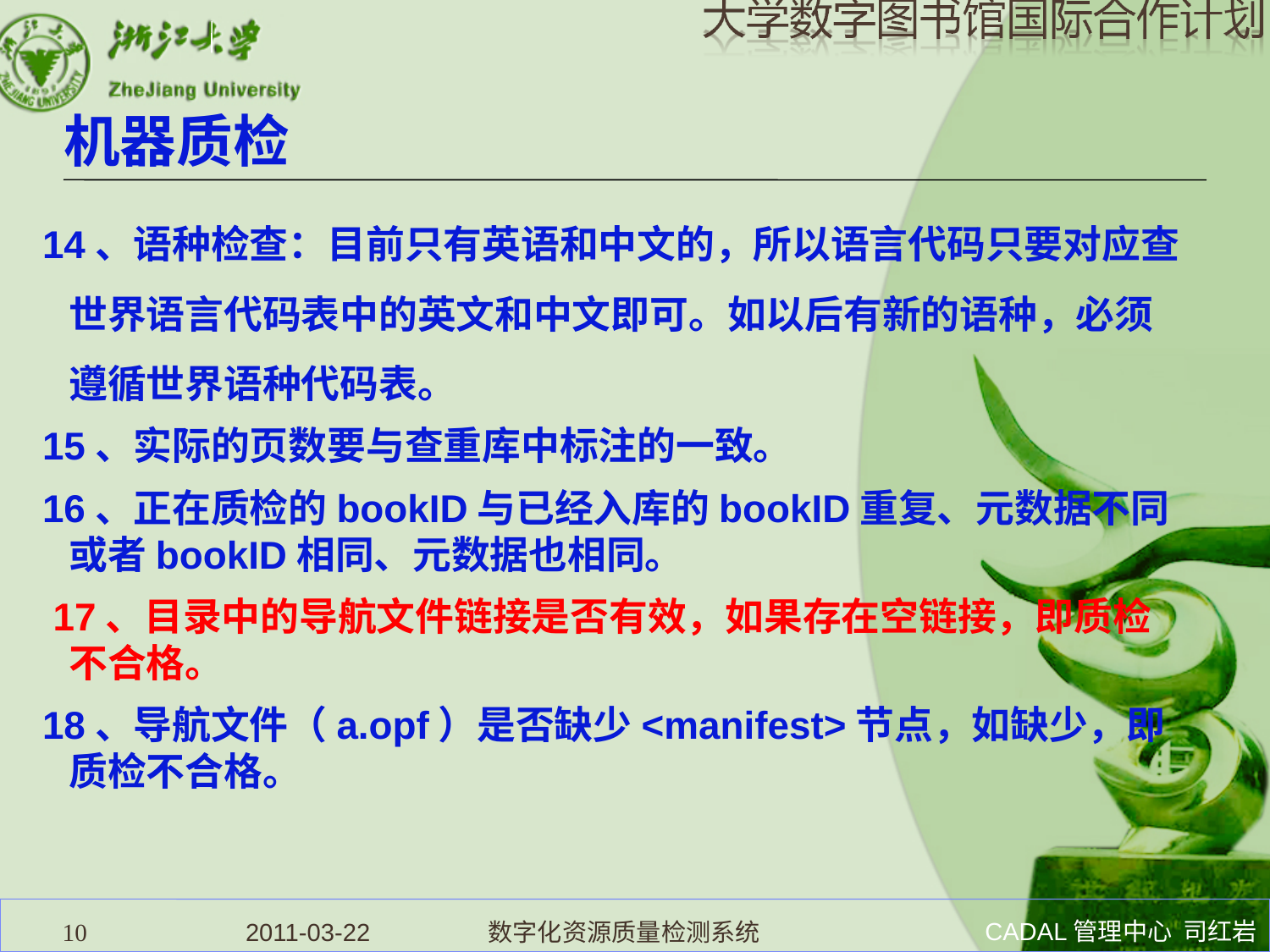

# 机器质检
14、语种检查：目前只有英语和中文的，所以语言代码只要对应查世界语言代码表中的英文和中文即可。如以后有新的语种，必须遵循世界语种代码表。
15、实际的页数要与查重库中标注的一致。
16、正在质检的bookID与已经入库的bookID重复、元数据不同或者bookID相同、元数据也相同。
 17、目录中的导航文件链接是否有效，如果存在空链接，即质检不合格。
18、导航文件（a.opf）是否缺少<manifest>节点，如缺少，即质检不合格。

10
2011-03-22                数字化资源质量检测系统